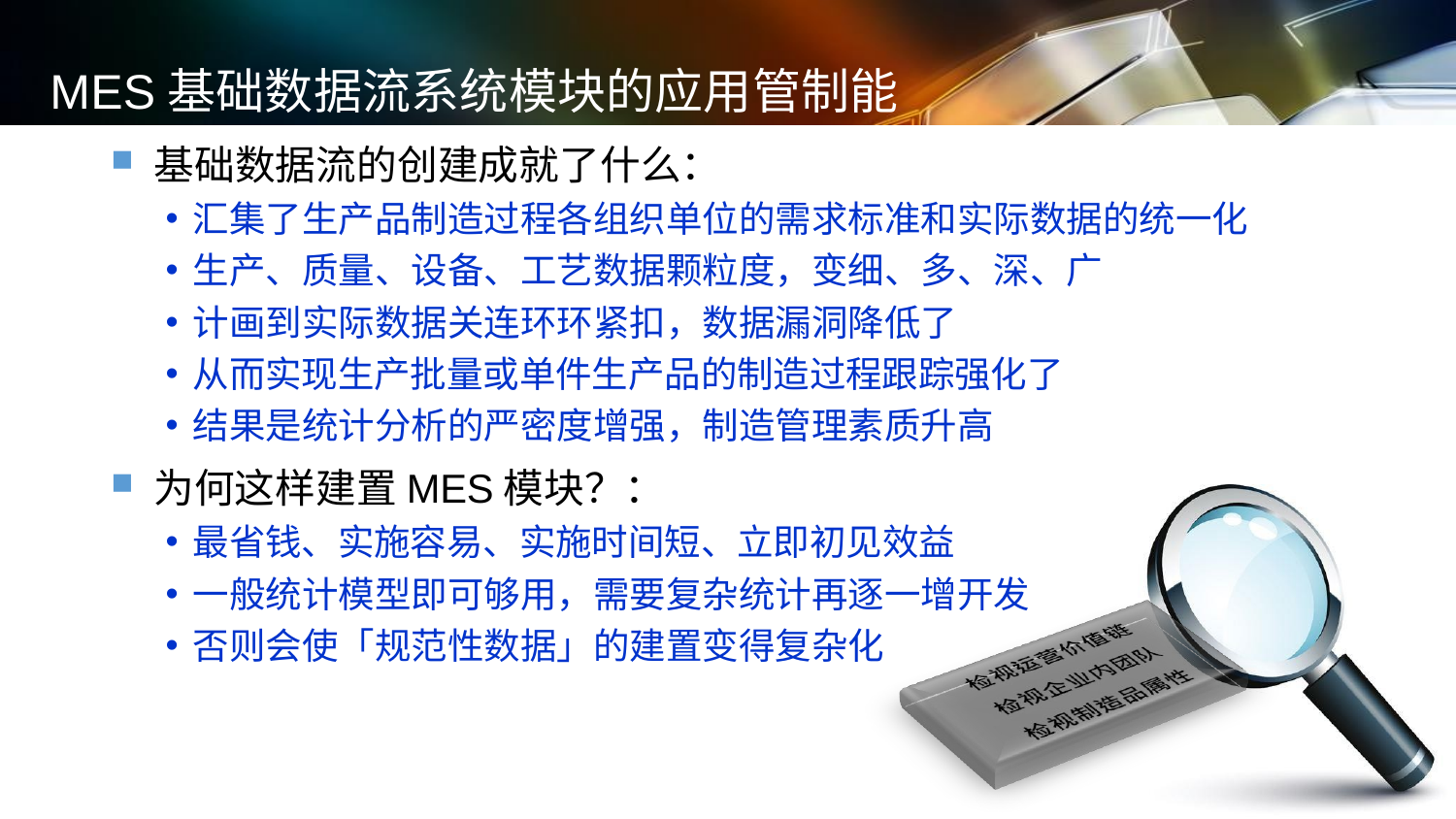

# MES基础数据流系统模块的应用管制能量
基础数据流的创建成就了什么：
汇集了生产品制造过程各组织单位的需求标准和实际数据的统一化
生产、质量、设备、工艺数据颗粒度，变细、多、深、广
计画到实际数据关连环环紧扣，数据漏洞降低了
从而实现生产批量或单件生产品的制造过程跟踪强化了
结果是统计分析的严密度增强，制造管理素质升高
为何这样建置MES模块？：
最省钱、实施容易、实施时间短、立即初见效益
一般统计模型即可够用，需要复杂统计再逐一增开发
否则会使「规范性数据」的建置变得复杂化